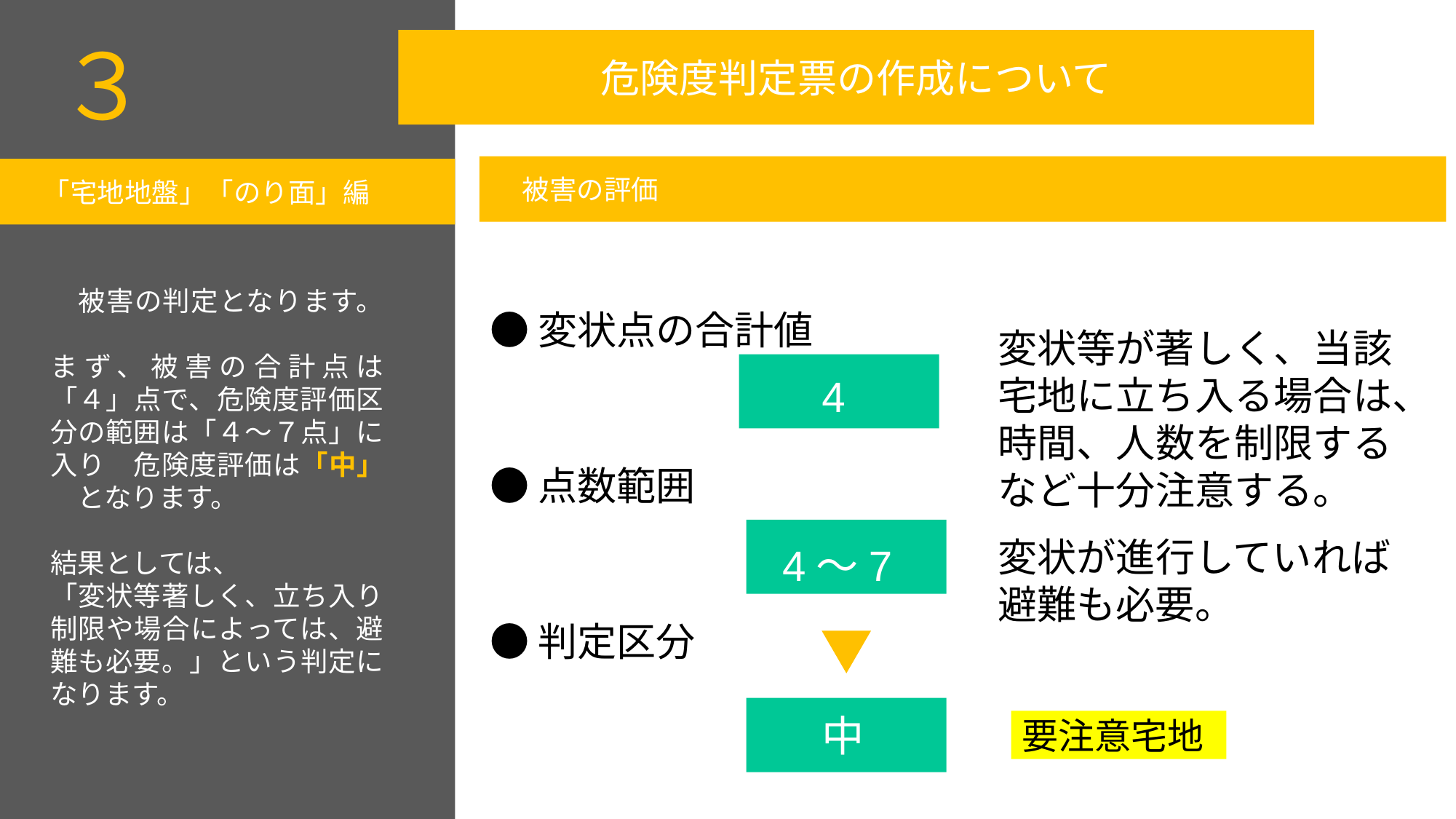

３
危険度判定票の作成について
被害の評価
「宅地地盤」「のり面」編
　被害の判定となります。
まず、被害の合計点は「４」点で、危険度評価区分の範囲は「４～７点」に入り　危険度評価は「中」　となります。

結果としては、
「変状等著しく、立ち入り制限や場合によっては、避難も必要。」という判定になります。

●変状点の合計値

●点数範囲

●判定区分

変状等が著しく、当該宅地に立ち入る場合は、時間、人数を制限するなど十分注意する。
変状が進行していれば避難も必要。

4

4～7点

中
要注意宅地